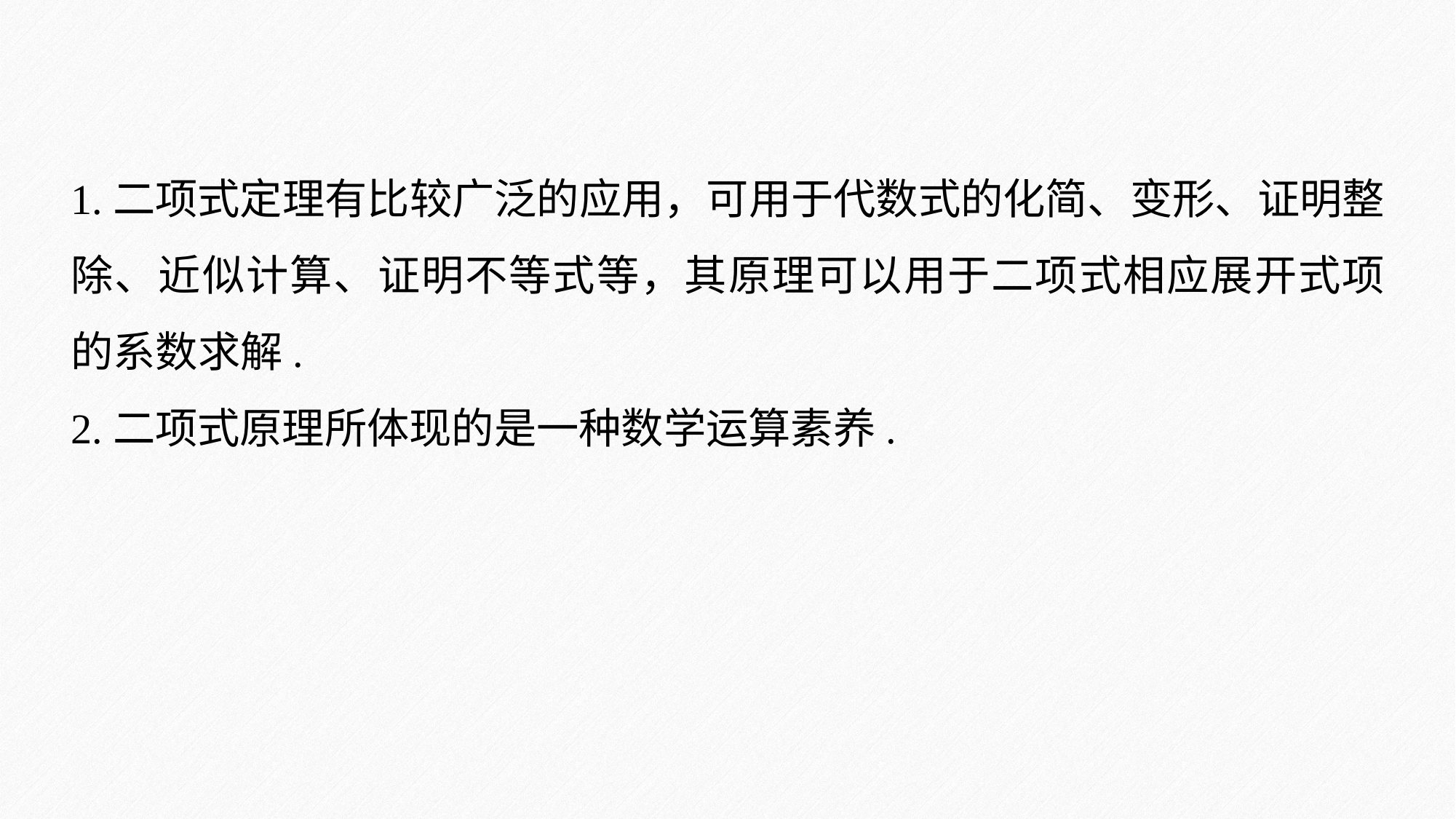

1.二项式定理有比较广泛的应用，可用于代数式的化简、变形、证明整除、近似计算、证明不等式等，其原理可以用于二项式相应展开式项的系数求解.
2.二项式原理所体现的是一种数学运算素养.